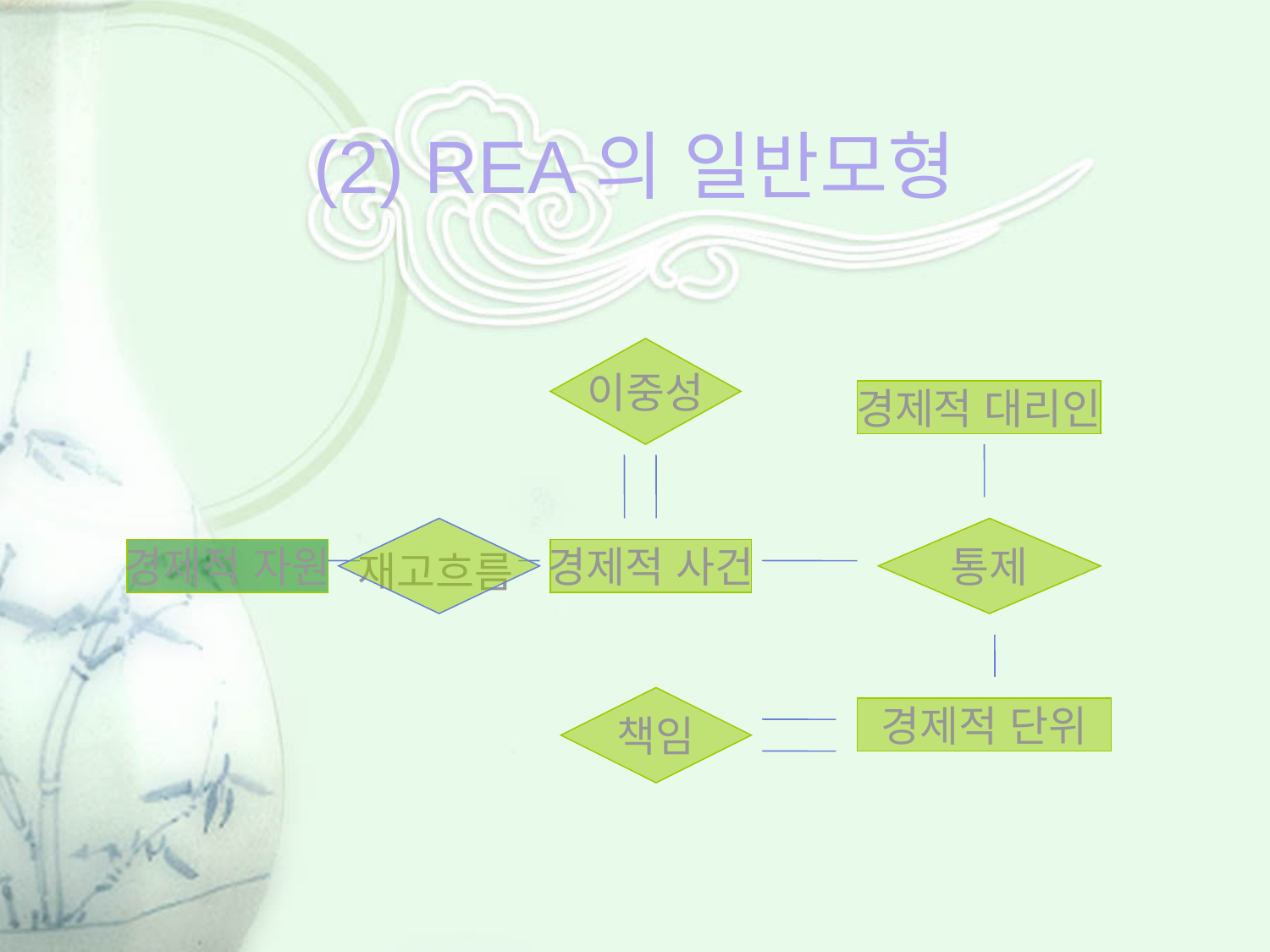

# (2) REA의 일반모형
이중성
경제적 대리인

통제
경제적 자원
재고흐름
경제적 사건

책임
경제적 단위